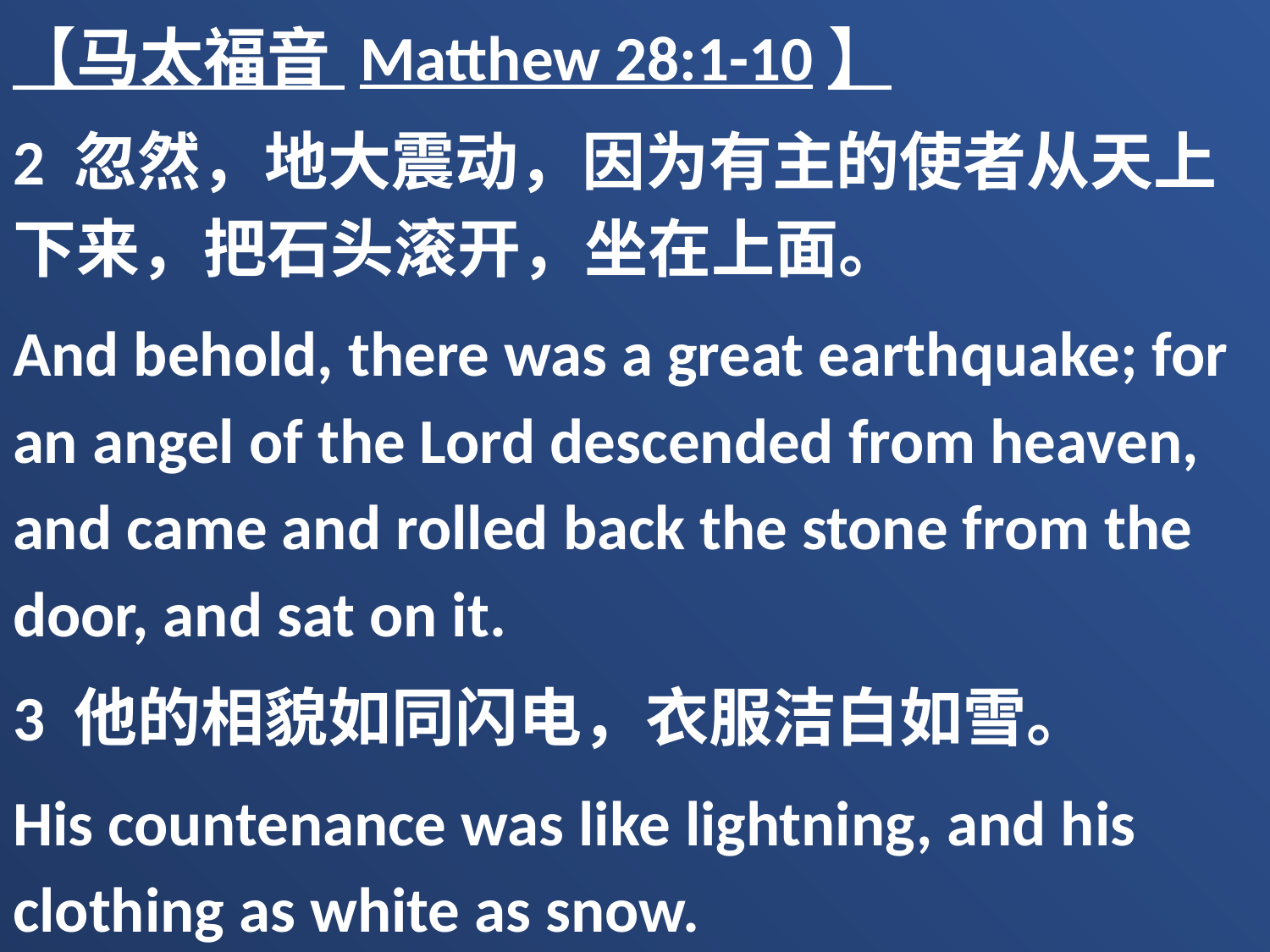

【马太福音 Matthew 28:1-10】
2 忽然，地大震动，因为有主的使者从天上下来，把石头滚开，坐在上面。
And behold, there was a great earthquake; for an angel of the Lord descended from heaven, and came and rolled back the stone from the door, and sat on it.
3 他的相貌如同闪电，衣服洁白如雪。
His countenance was like lightning, and his clothing as white as snow.